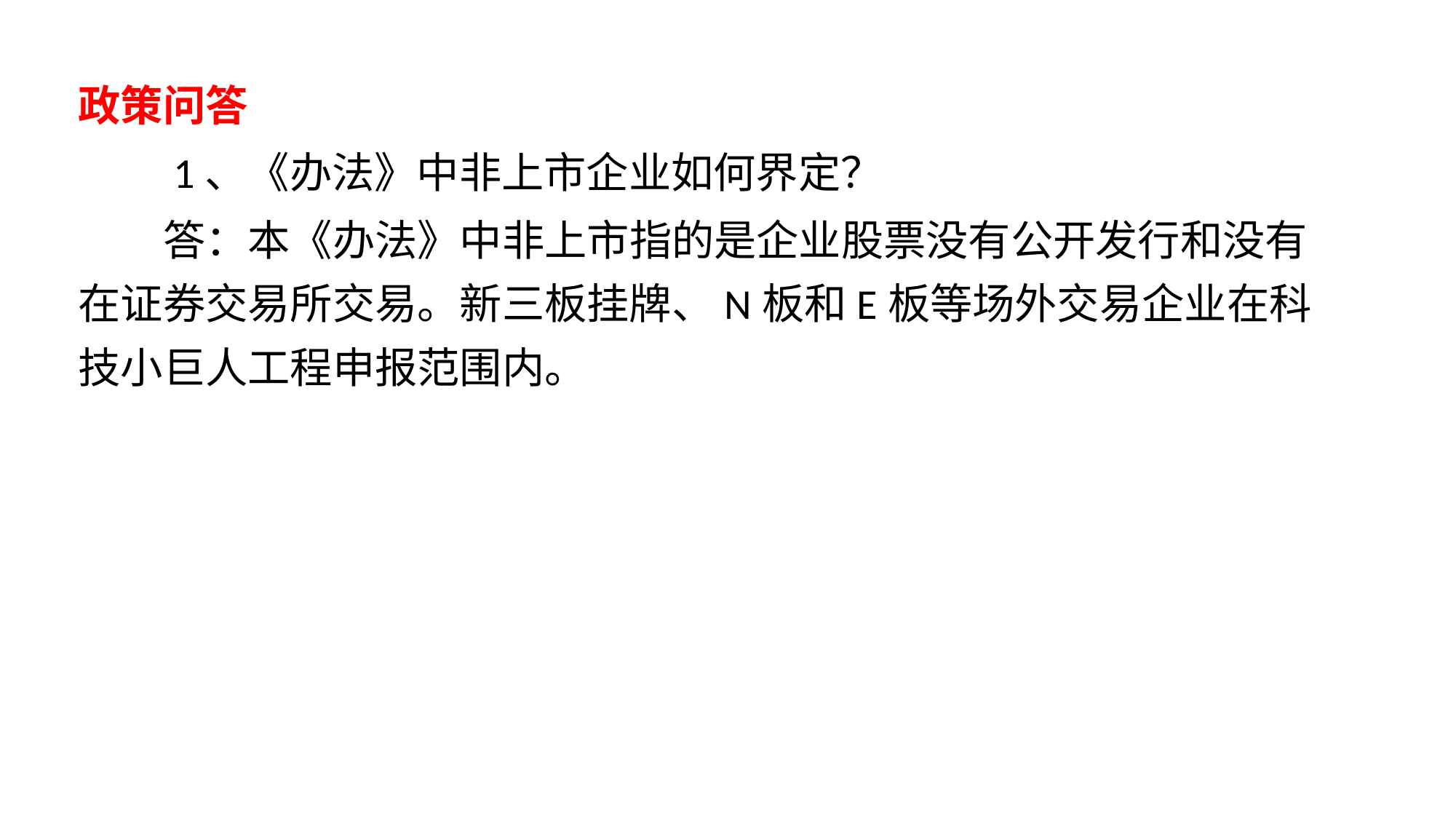

政策问答
　　1、《办法》中非上市企业如何界定？
　　答：本《办法》中非上市指的是企业股票没有公开发行和没有在证券交易所交易。新三板挂牌、N板和E板等场外交易企业在科技小巨人工程申报范围内。